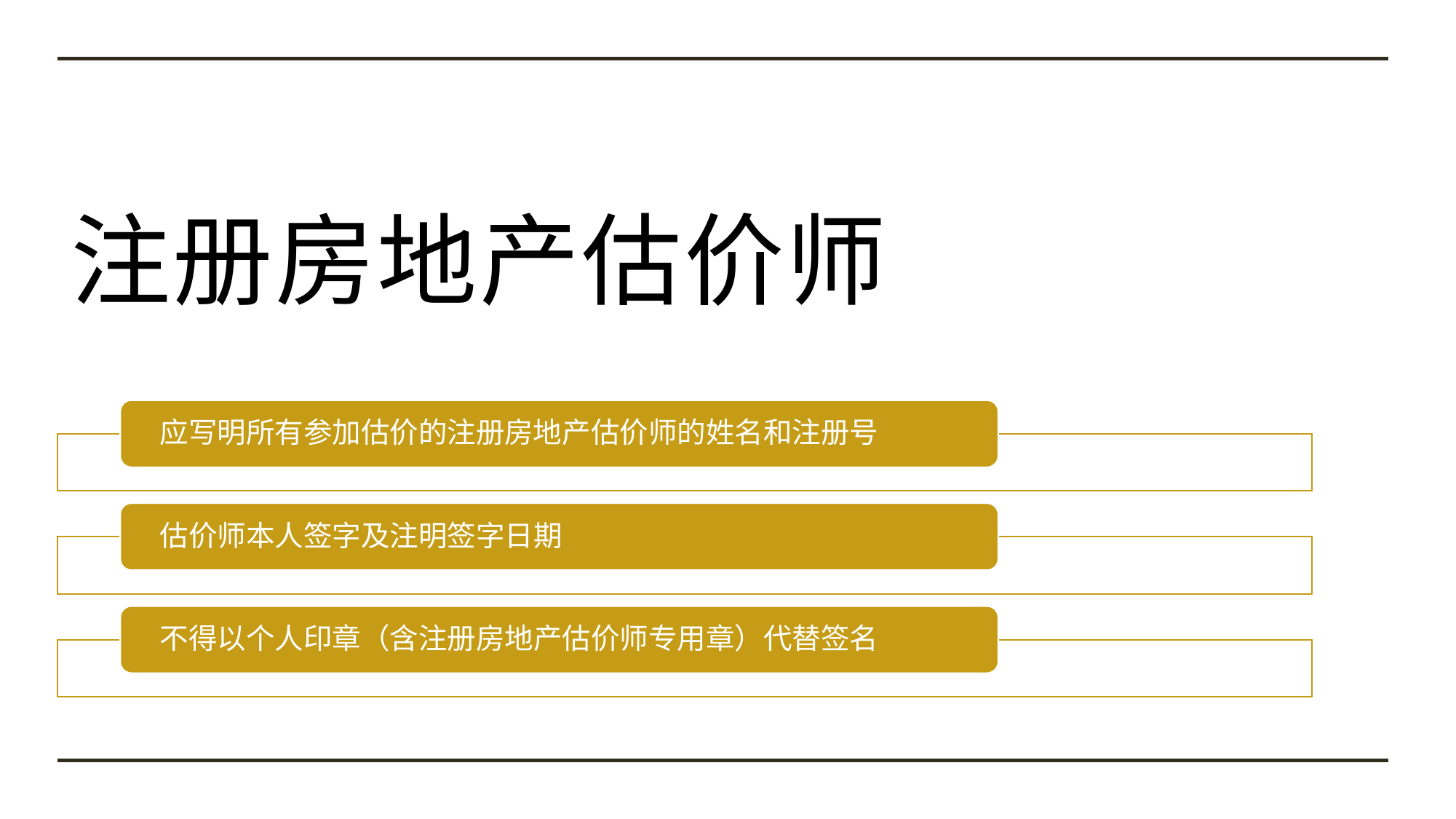

# 注册房地产估价师
应写明所有参加估价的注册房地产估价师的姓名和注册号
估价师本人签字及注明签字日期
不得以个人印章（含注册房地产估价师专用章）代替签名